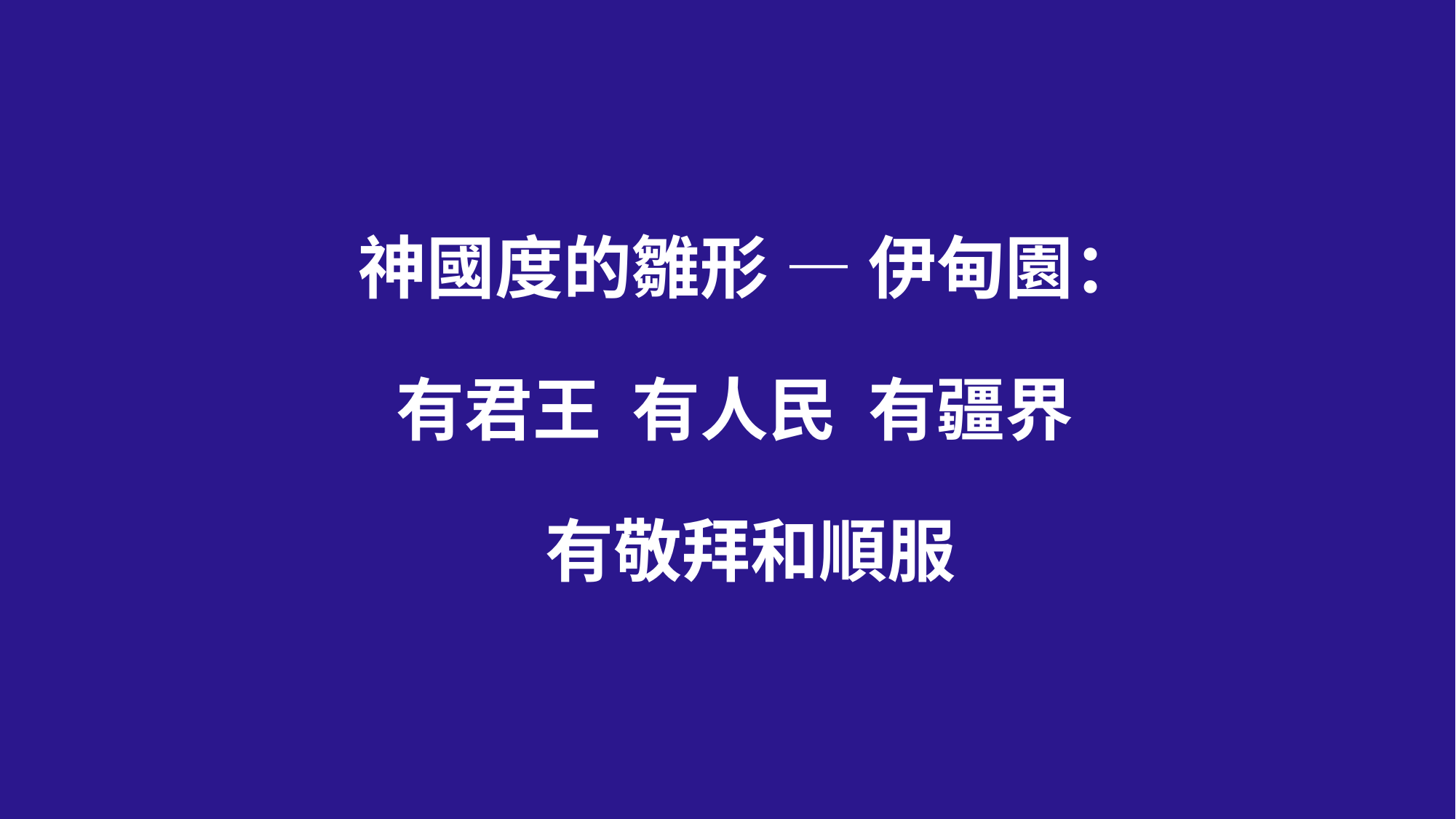

神國度的雛形 — 伊甸園：
有君王  有人民  有疆界
有敬拜和順服